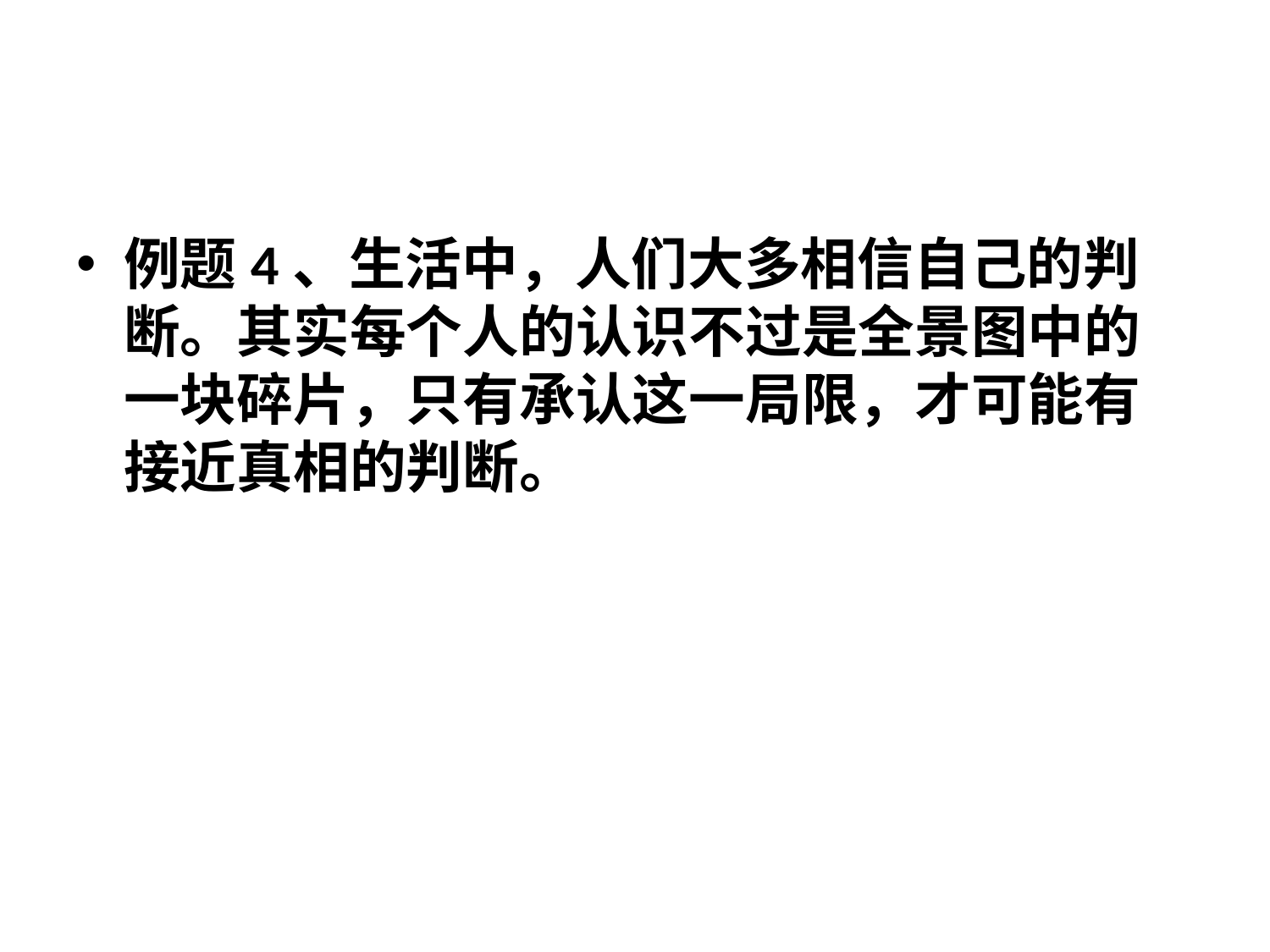

#
例题4、生活中，人们大多相信自己的判断。其实每个人的认识不过是全景图中的一块碎片，只有承认这一局限，才可能有接近真相的判断。